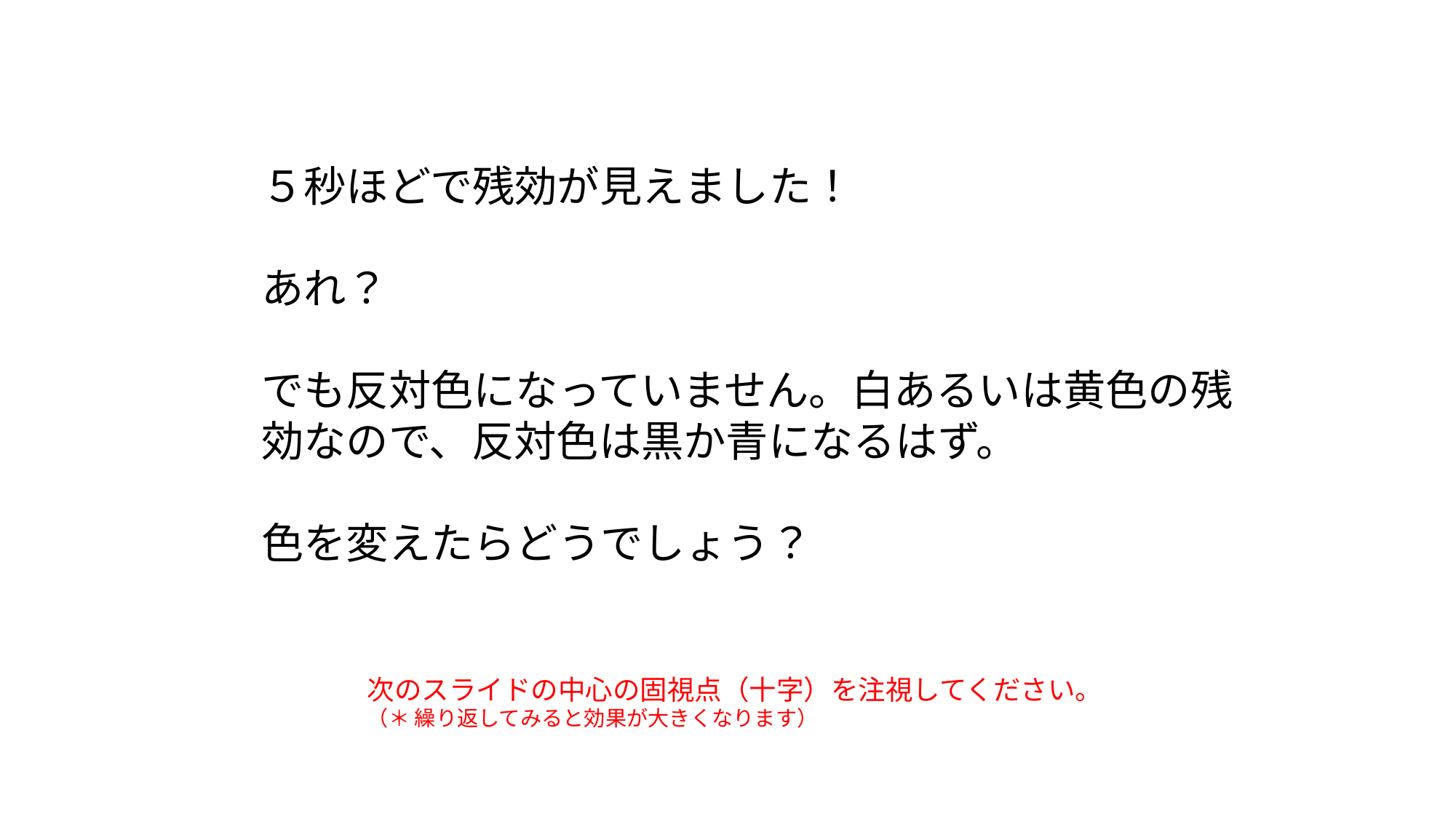

５秒ほどで残効が見えました！

あれ？

でも反対色になっていません。白あるいは黄色の残効なので、反対色は黒か青になるはず。

色を変えたらどうでしょう？
次のスライドの中心の固視点（十字）を注視してください。
（＊ 繰り返してみると効果が大きくなります）